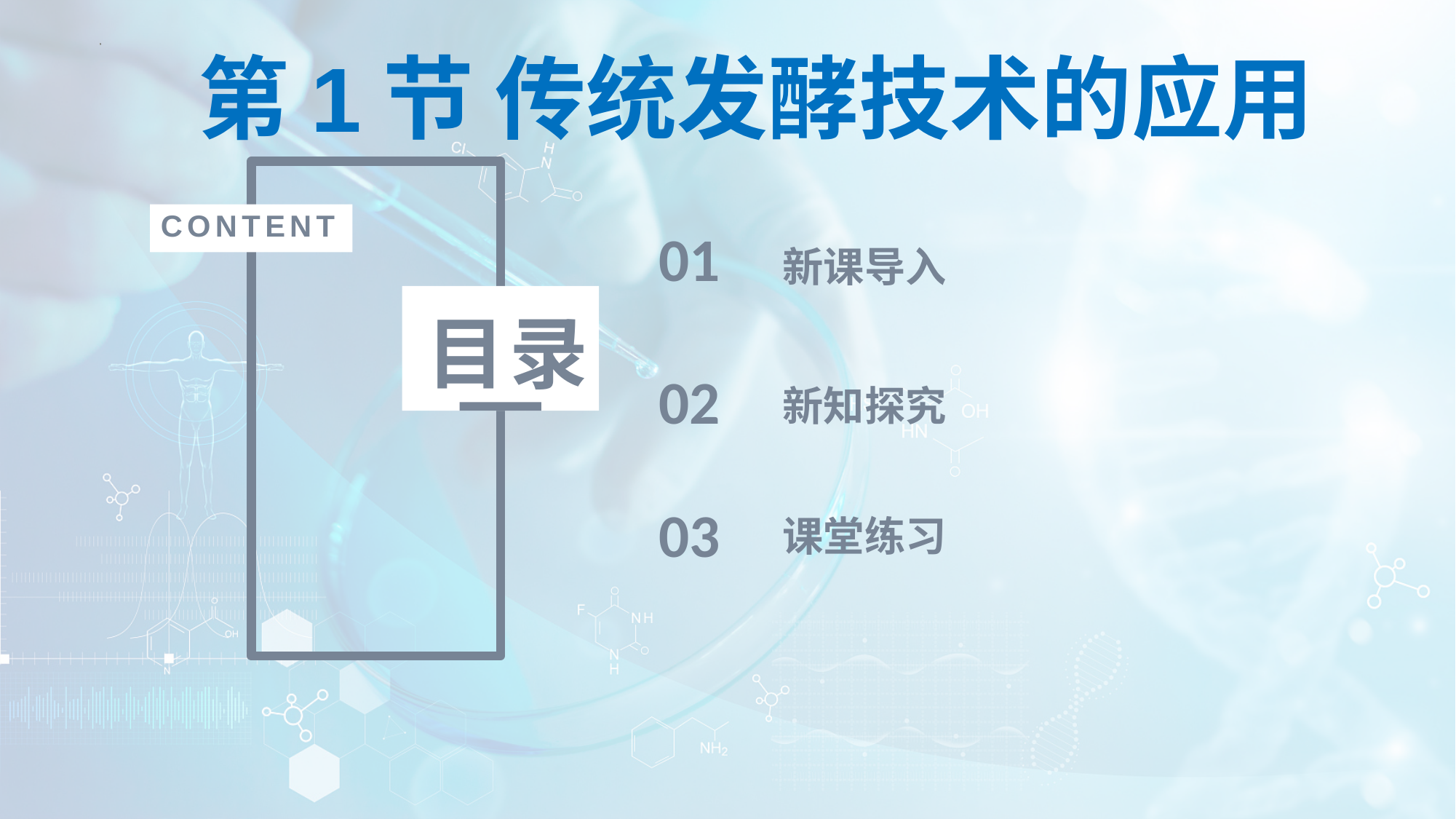

第1节 传统发酵技术的应用

CONTENT
01
新课导入
目录
02
新知探究

03
课堂练习